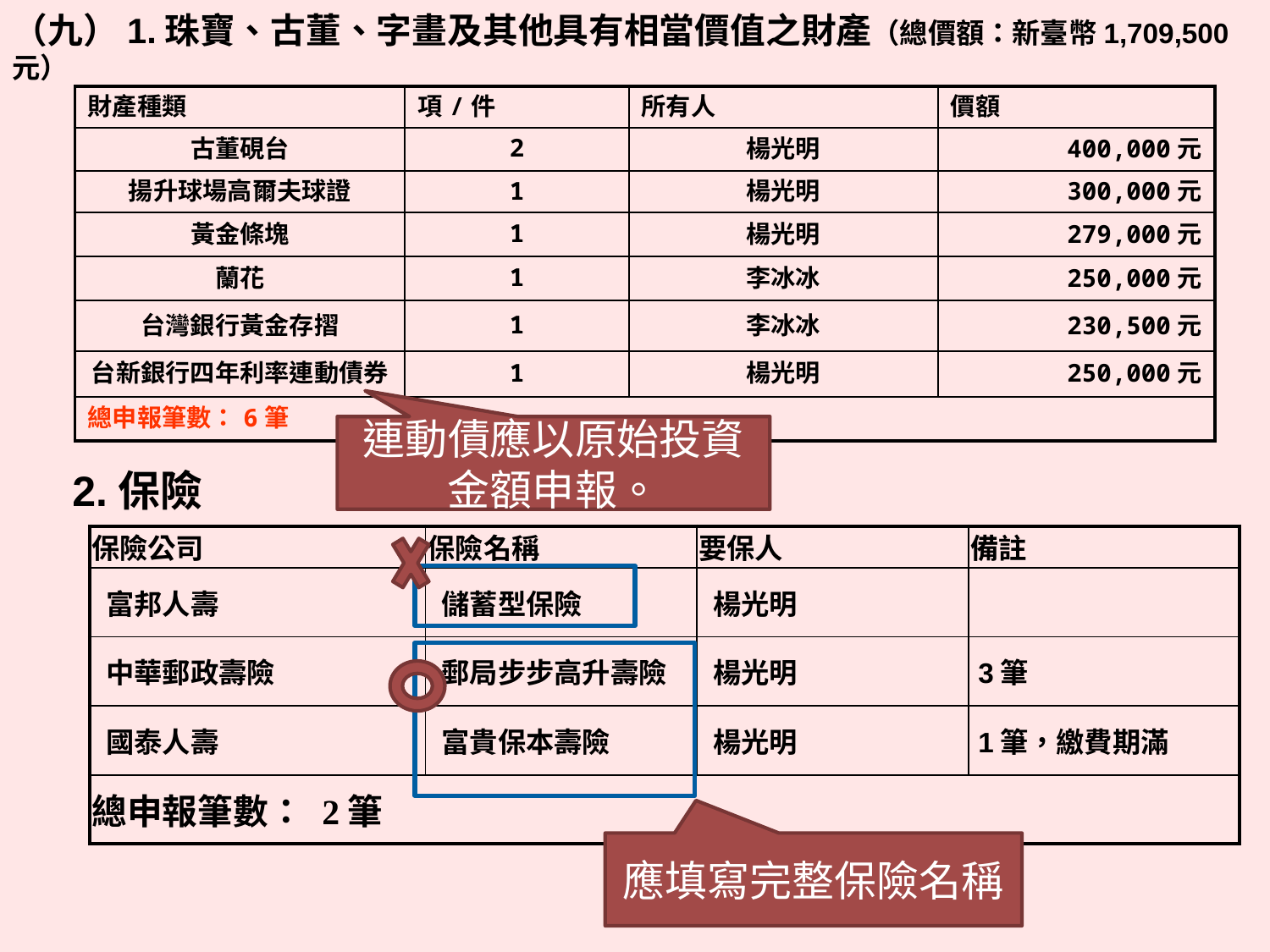

（九）1.珠寶、古董、字畫及其他具有相當價值之財產（總價額：新臺幣1,709,500元）
| 財產種類 | 項/件 | 所有人 | 價額 |
| --- | --- | --- | --- |
| 古董硯台 | 2 | 楊光明 | 400,000元 |
| 揚升球場高爾夫球證 | 1 | 楊光明 | 300,000元 |
| 黃金條塊 | 1 | 楊光明 | 279,000元 |
| 蘭花 | 1 | 李冰冰 | 250,000元 |
| 台灣銀行黃金存摺 | 1 | 李冰冰 | 230,500元 |
| 台新銀行四年利率連動債券 | 1 | 楊光明 | 250,000元 |
| 總申報筆數：6筆 |  |  |  |
連動債應以原始投資金額申報。
2.保險

| 保險公司 | 保險名稱 | 要保人 | 備註 |
| --- | --- | --- | --- |
| 富邦人壽 | 儲蓄型保險 | 楊光明 |  |
| 中華郵政壽險 | 郵局步步高升壽險 | 楊光明 | 3筆 |
| 國泰人壽 | 富貴保本壽險 | 楊光明 | 1筆，繳費期滿 |
| 總申報筆數： 2筆 |  |  |  |

應填寫完整保險名稱
24